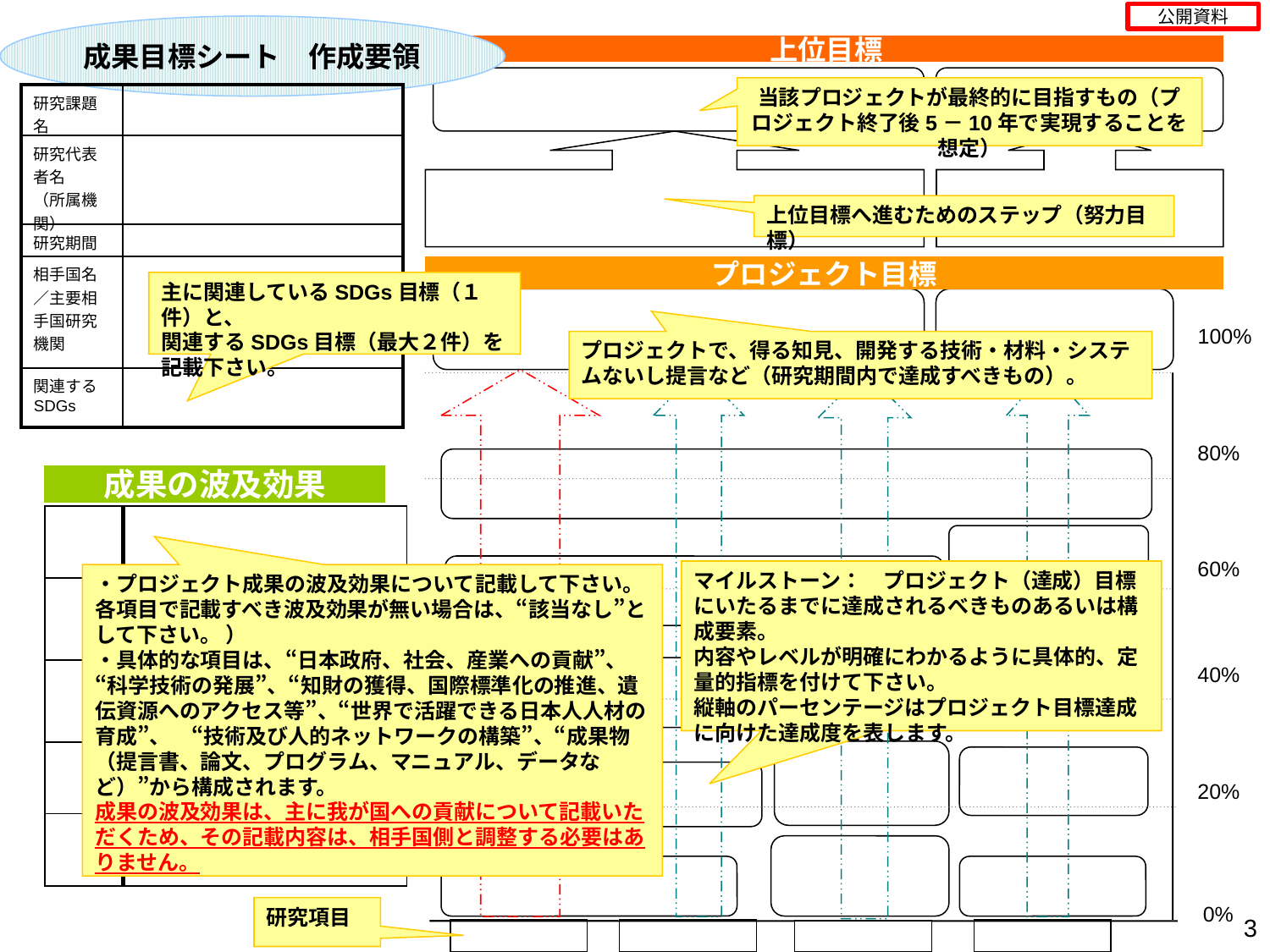

公開資料
成果目標シート　作成要領
上位目標

当該プロジェクトが最終的に目指すもの（プロジェクト終了後5－10年で実現することを想定）
| 研究課題名 |  |
| --- | --- |
| 研究代表者名 （所属機関） |  |
| 研究期間 |  |
| 相手国名／主要相手国研究機関 |  |
| 関連するSDGs |  |

上位目標へ進むためのステップ（努力目標）
プロジェクト目標
主に関連しているSDGs目標（１件）と、
関連するSDGs目標（最大２件）を記載下さい。

100%
プロジェクトで、得る知見、開発する技術・材料・システムないし提言など（研究期間内で達成すべきもの）。

80%

成果の波及効果

|  |  |
| --- | --- |
|  |  |
|  |  |
|  |  |
|  |  |

60%

マイルストーン：　プロジェクト（達成）目標にいたるまでに達成されるべきものあるいは構成要素。
内容やレベルが明確にわかるように具体的、定量的指標を付けて下さい。
縦軸のパーセンテージはプロジェクト目標達成に向けた達成度を表します。
・プロジェクト成果の波及効果について記載して下さい。各項目で記載すべき波及効果が無い場合は、“該当なし”として下さい。 ）
・具体的な項目は、“日本政府、社会、産業への貢献”、“科学技術の発展”、“知財の獲得、国際標準化の推進、遺伝資源へのアクセス等”、“世界で活躍できる日本人人材の育成”、　“技術及び人的ネットワークの構築”、“成果物（提言書、論文、プログラム、マニュアル、データなど）”から構成されます。
成果の波及効果は、主に我が国への貢献について記載いただくため、その記載内容は、相手国側と調整する必要はありません。

40%

20%

0%
研究項目
3